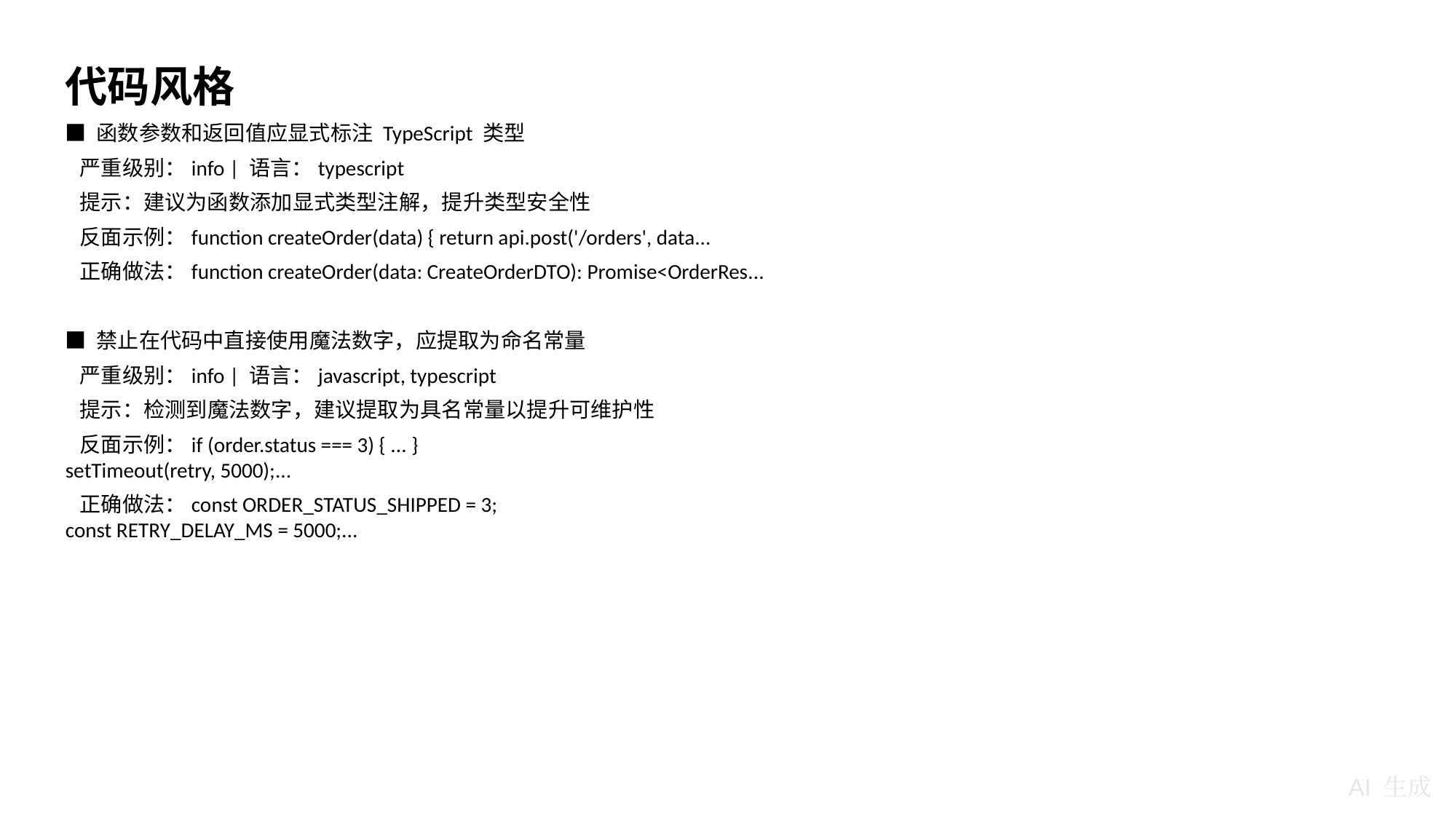

代码风格
■ 函数参数和返回值应显式标注 TypeScript 类型
  严重级别：info | 语言：typescript
  提示：建议为函数添加显式类型注解，提升类型安全性
  反面示例：function createOrder(data) { return api.post('/orders', data...
  正确做法：function createOrder(data: CreateOrderDTO): Promise<OrderRes...

■ 禁止在代码中直接使用魔法数字，应提取为命名常量
  严重级别：info | 语言：javascript, typescript
  提示：检测到魔法数字，建议提取为具名常量以提升可维护性
  反面示例：if (order.status === 3) { ... }
setTimeout(retry, 5000);...
  正确做法：const ORDER_STATUS_SHIPPED = 3;
const RETRY_DELAY_MS = 5000;...

AI 生成